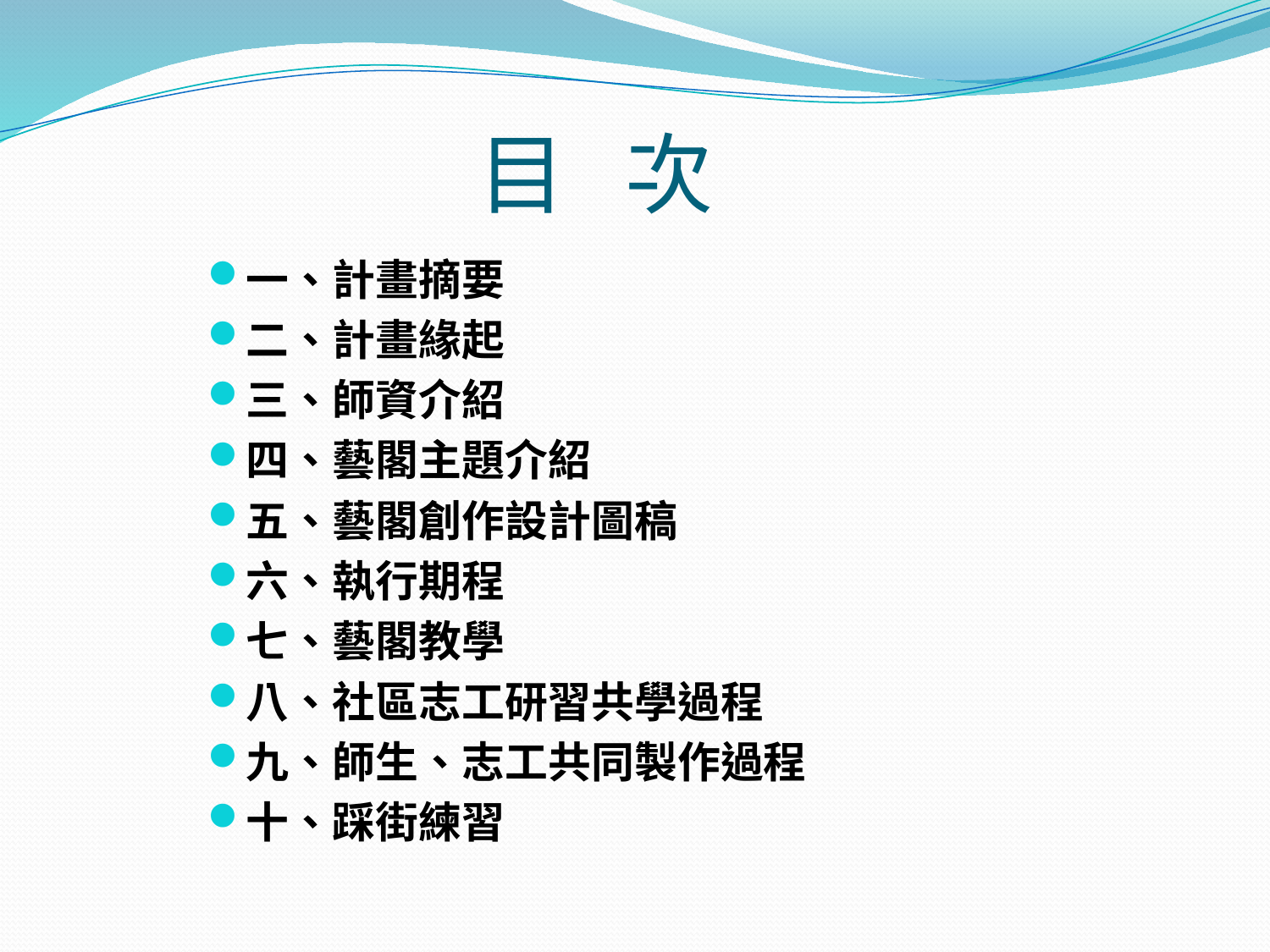

# 目   次
一、計畫摘要
二、計畫緣起
三、師資介紹
四、藝閣主題介紹
五、藝閣創作設計圖稿
六、執行期程
七、藝閣教學
八、社區志工研習共學過程
九、師生、志工共同製作過程
十、踩街練習